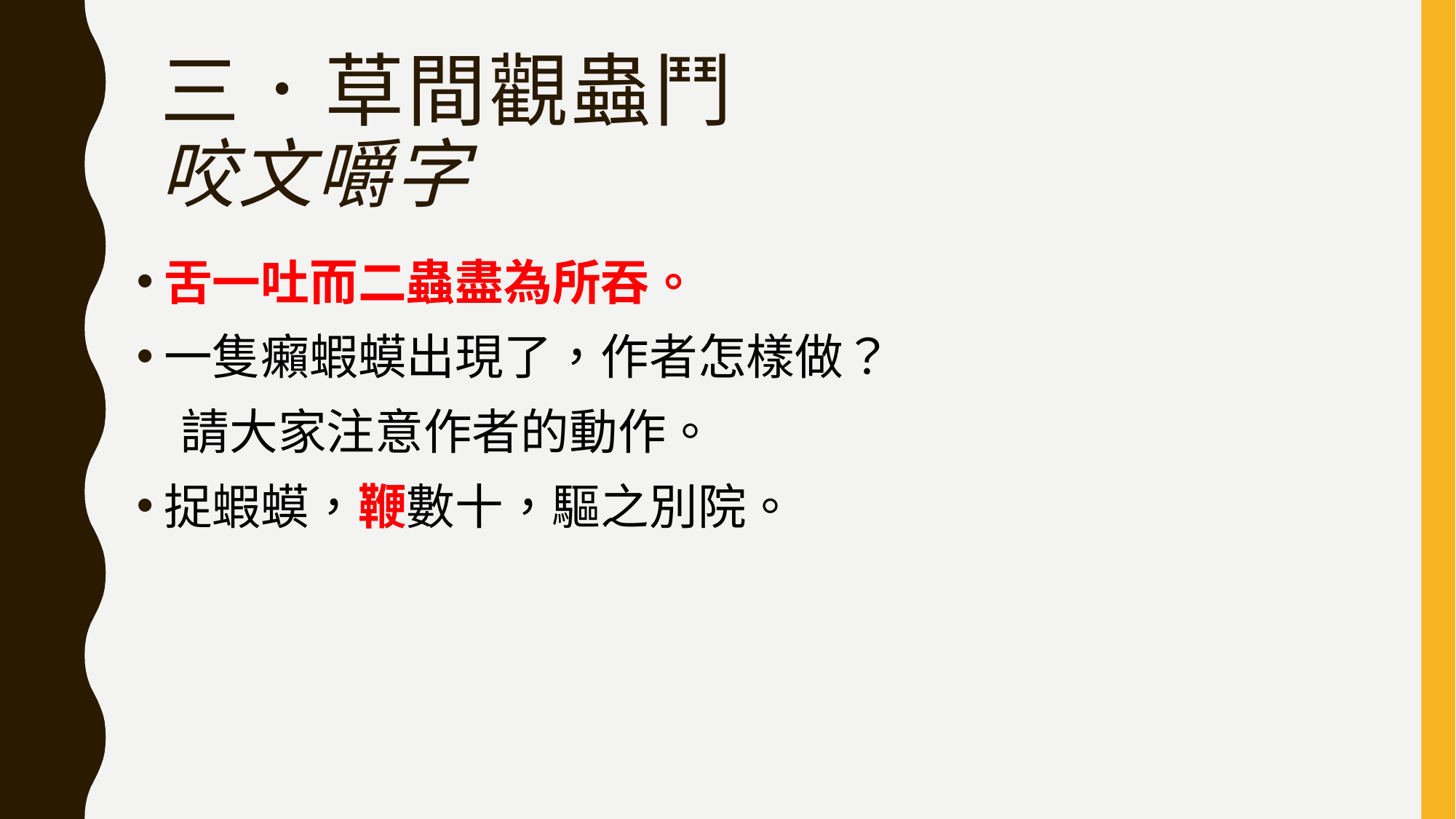

# 三．草間觀蟲鬥 咬文嚼字
舌一吐而二蟲盡為所吞。
一隻癩蝦蟆出現了，作者怎樣做？
   請大家注意作者的動作。
捉蝦蟆，鞭數十，驅之別院。